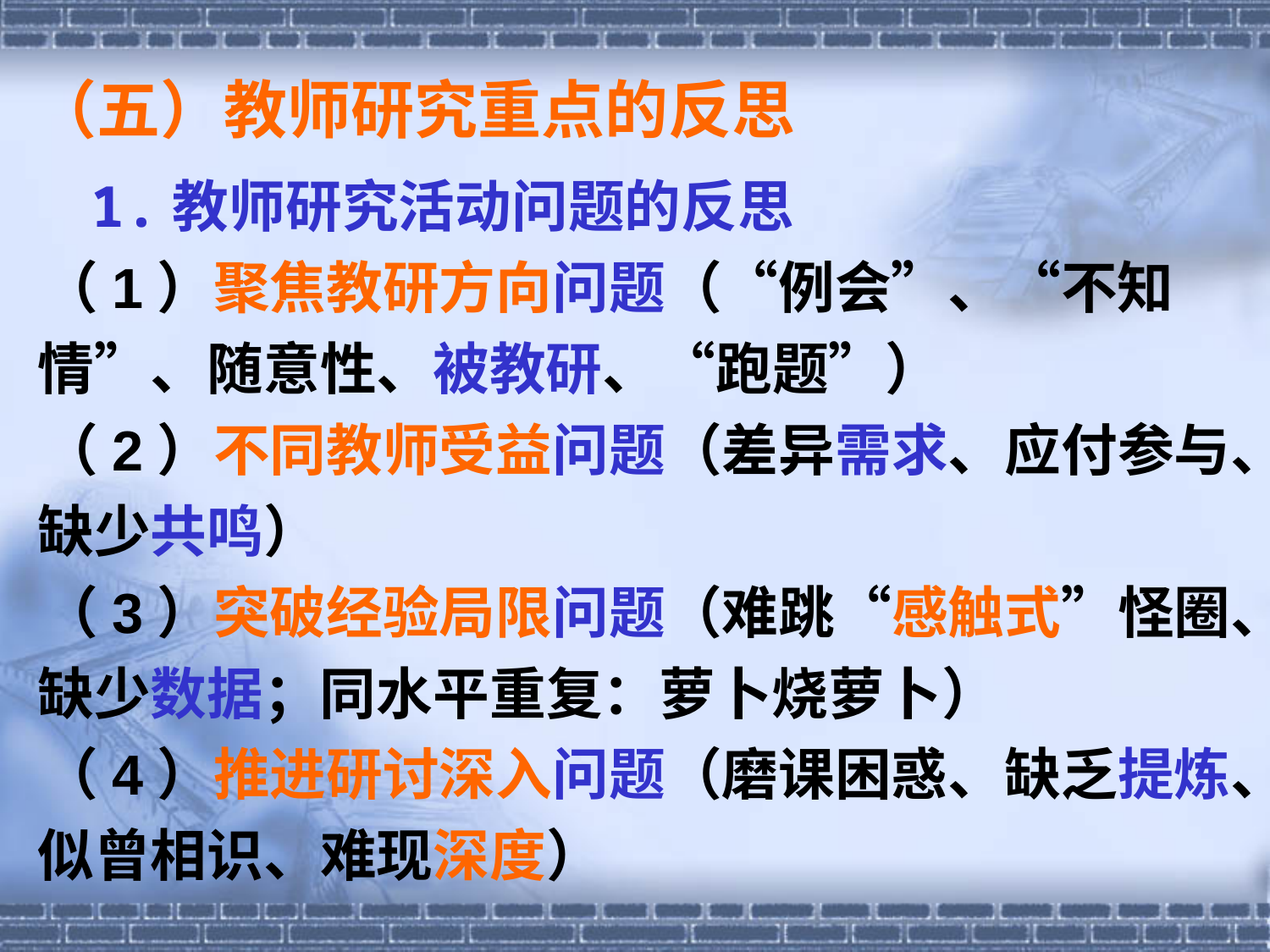

（五）教师研究重点的反思
   1.教师研究活动问题的反思
   （1）聚焦教研方向问题（“例会”、“不知情”、随意性、被教研、“跑题”）
   （2）不同教师受益问题（差异需求、应付参与、缺少共鸣）
   （3）突破经验局限问题（难跳“感触式”怪圈、缺少数据；同水平重复：萝卜烧萝卜）
   （4）推进研讨深入问题（磨课困惑、缺乏提炼、似曾相识、难现深度）